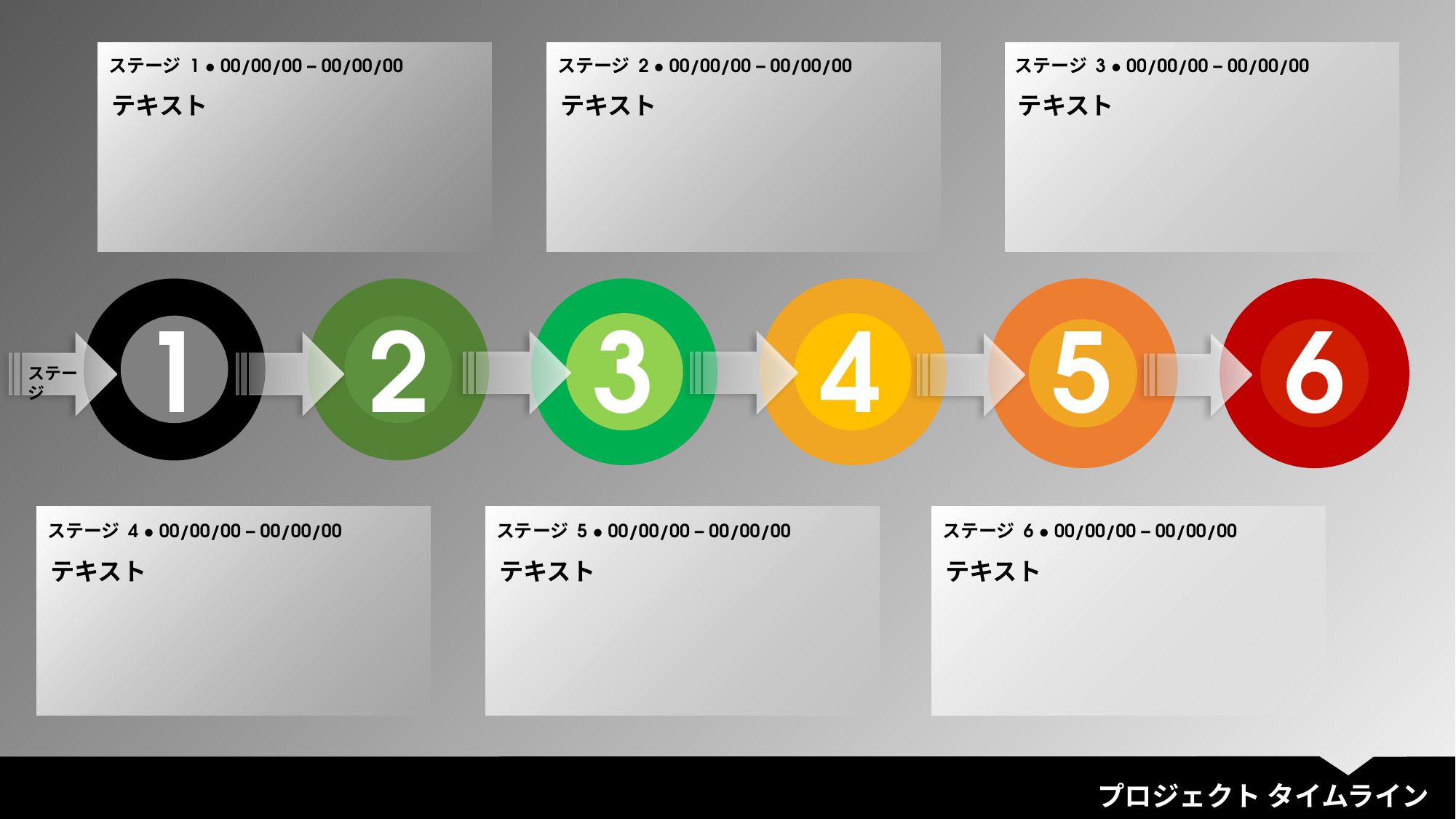

ステージ 1 • 00/00/00 – 00/00/00
ステージ 2 • 00/00/00 – 00/00/00
ステージ 3 • 00/00/00 – 00/00/00
テキスト
テキスト
テキスト

3
4
5
6
1
2

ステージ

ステージ 4 • 00/00/00 – 00/00/00
ステージ 5 • 00/00/00 – 00/00/00
ステージ 6 • 00/00/00 – 00/00/00
テキスト
テキスト
テキスト

プロジェクト タイムライン